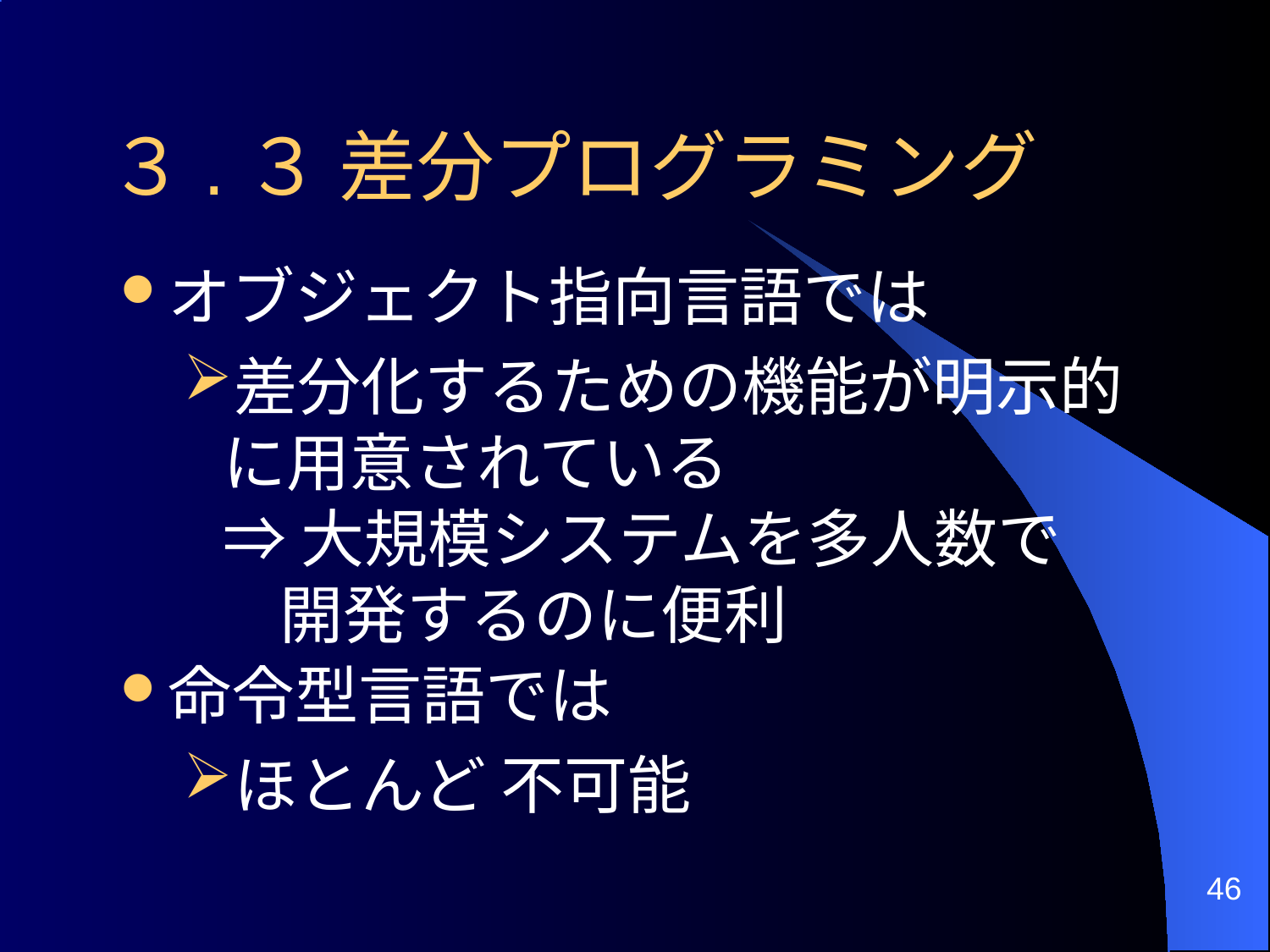

# ３.３ 差分プログラミング
オブジェクト指向言語では
差分化するための機能が明示的に用意されている
⇒ 大規模システムを多人数で
    開発するのに便利
命令型言語では
ほとんど 不可能
46